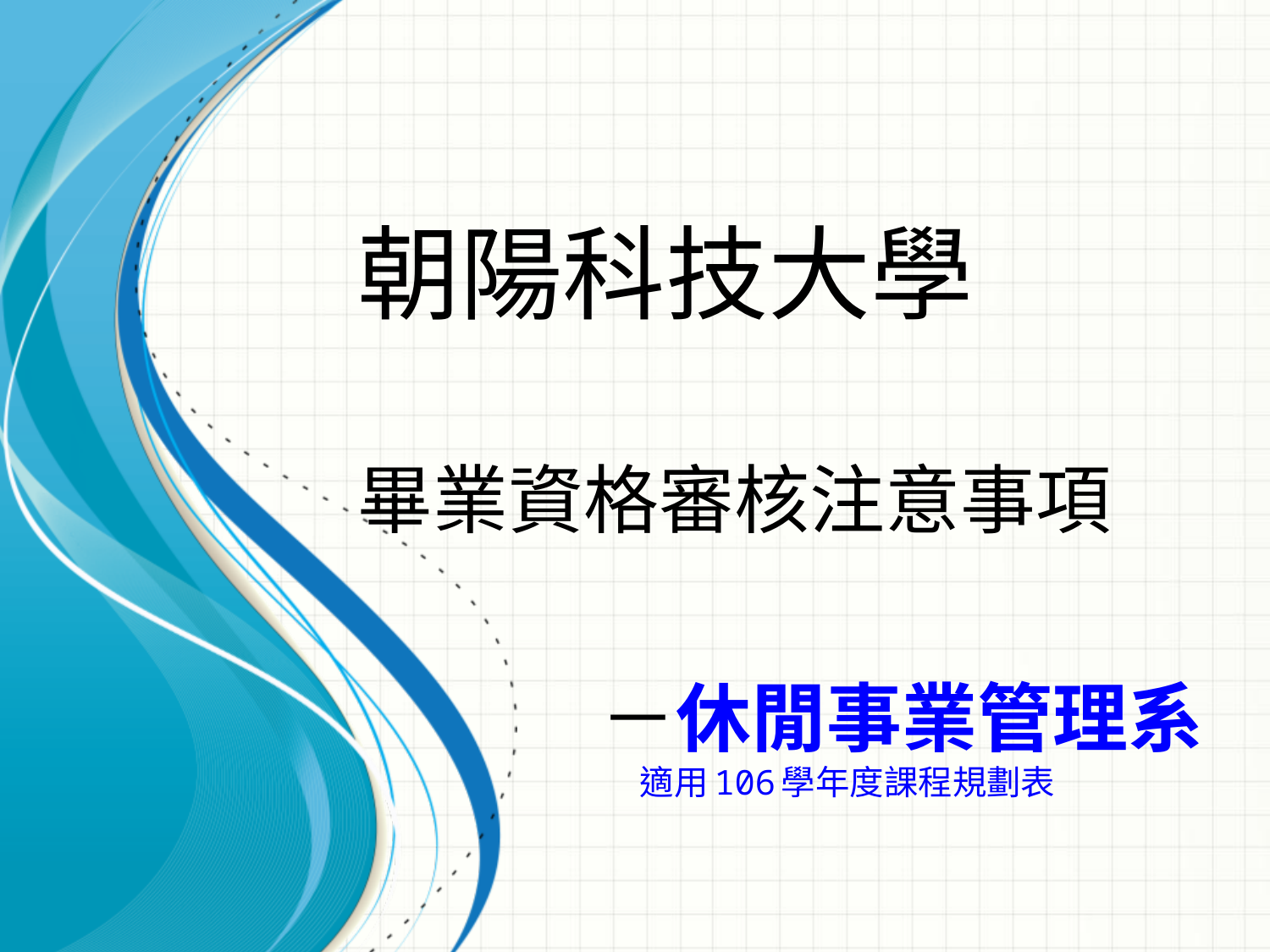

# 朝陽科技大學 畢業資格審核注意事項 　　 　－休閒事業管理系
　　　適用106學年度課程規劃表